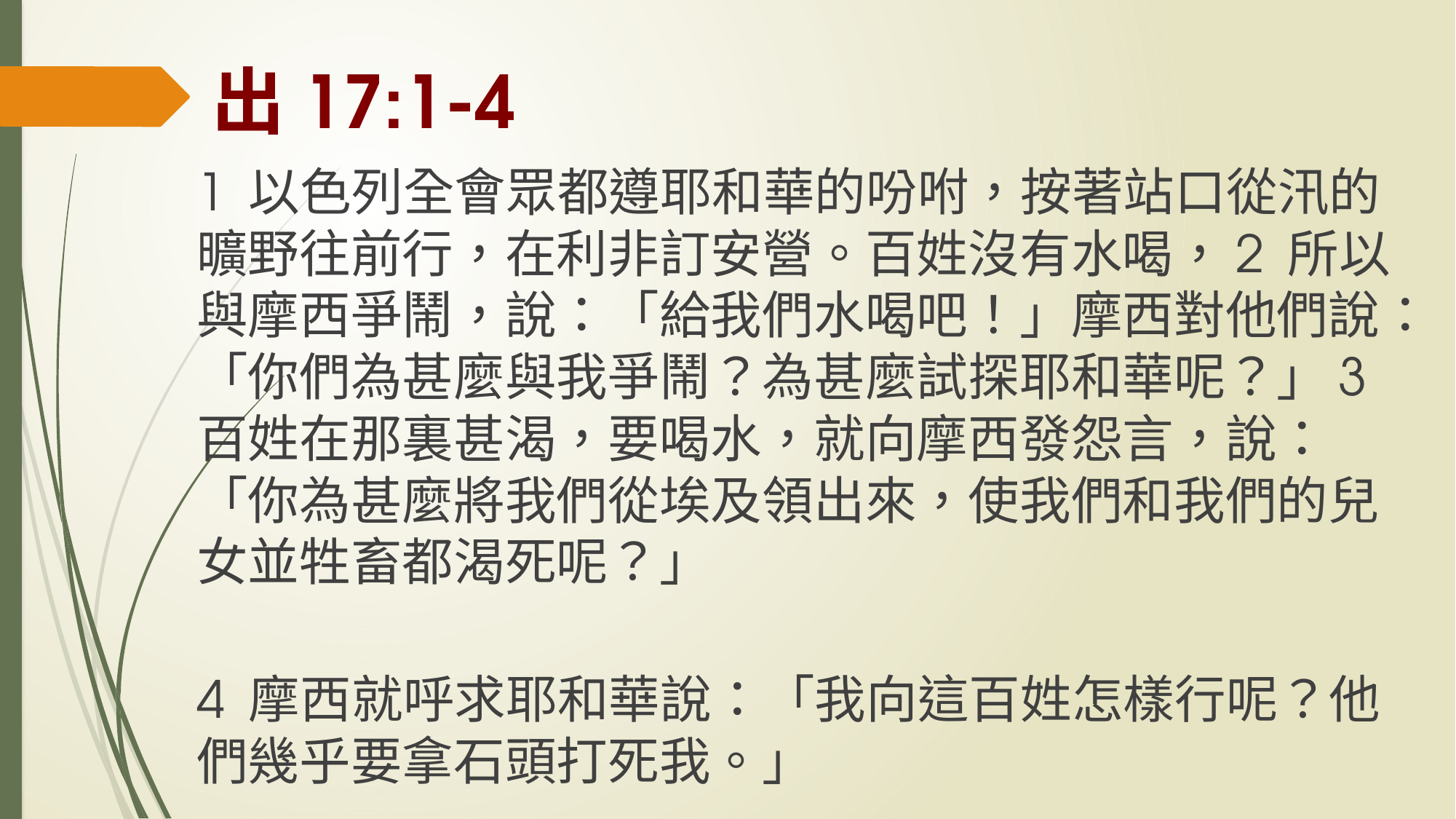

# 出17:1-4
1 以色列全會眾都遵耶和華的吩咐，按著站口從汛的曠野往前行，在利非訂安營。百姓沒有水喝，2 所以與摩西爭鬧，說：「給我們水喝吧！」摩西對他們說：「你們為甚麼與我爭鬧？為甚麼試探耶和華呢？」3 百姓在那裏甚渴，要喝水，就向摩西發怨言，說：「你為甚麼將我們從埃及領出來，使我們和我們的兒女並牲畜都渴死呢？」

4 摩西就呼求耶和華說：「我向這百姓怎樣行呢？他們幾乎要拿石頭打死我。」